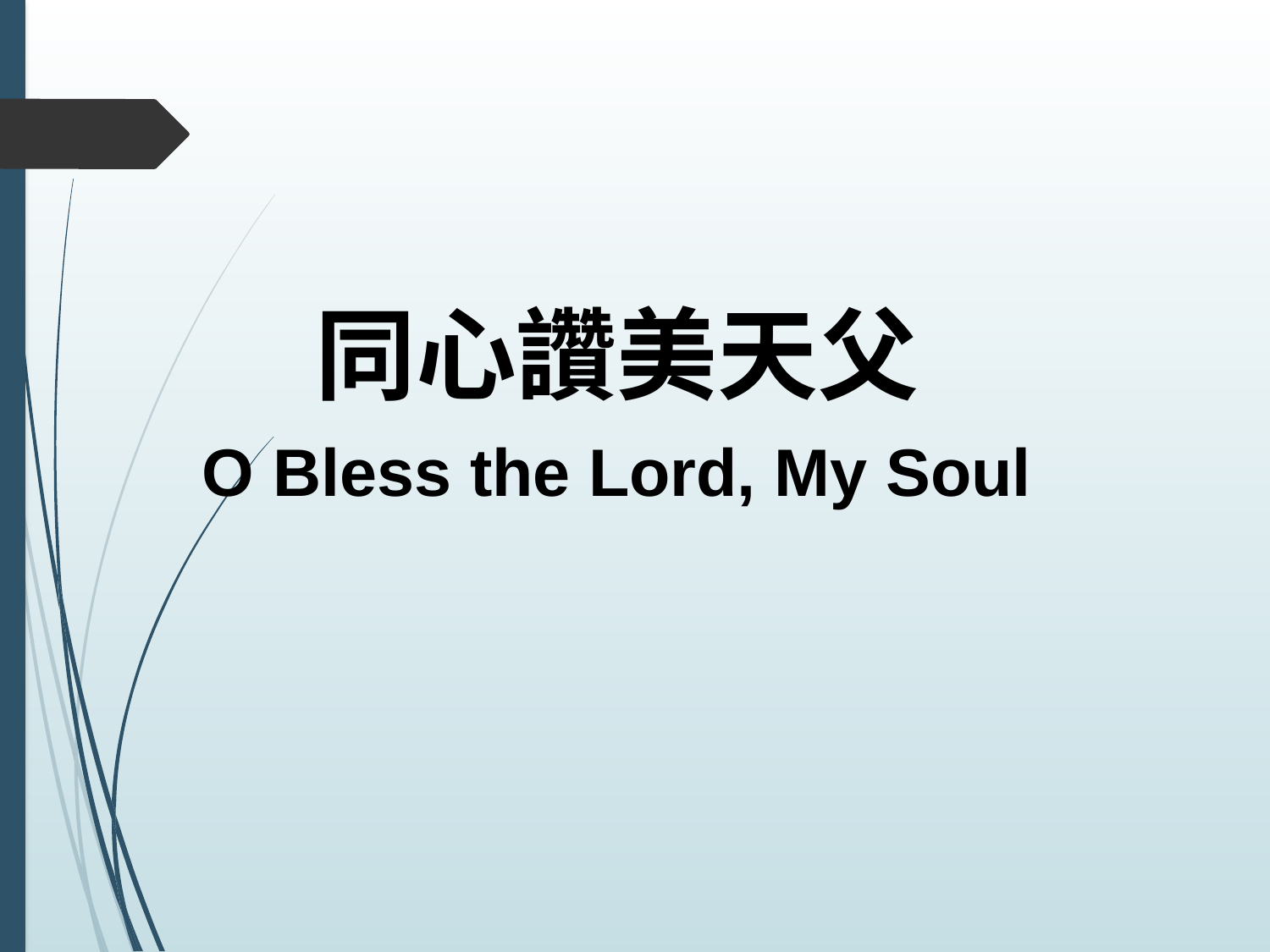

同心讚美天父
O Bless the Lord, My Soul